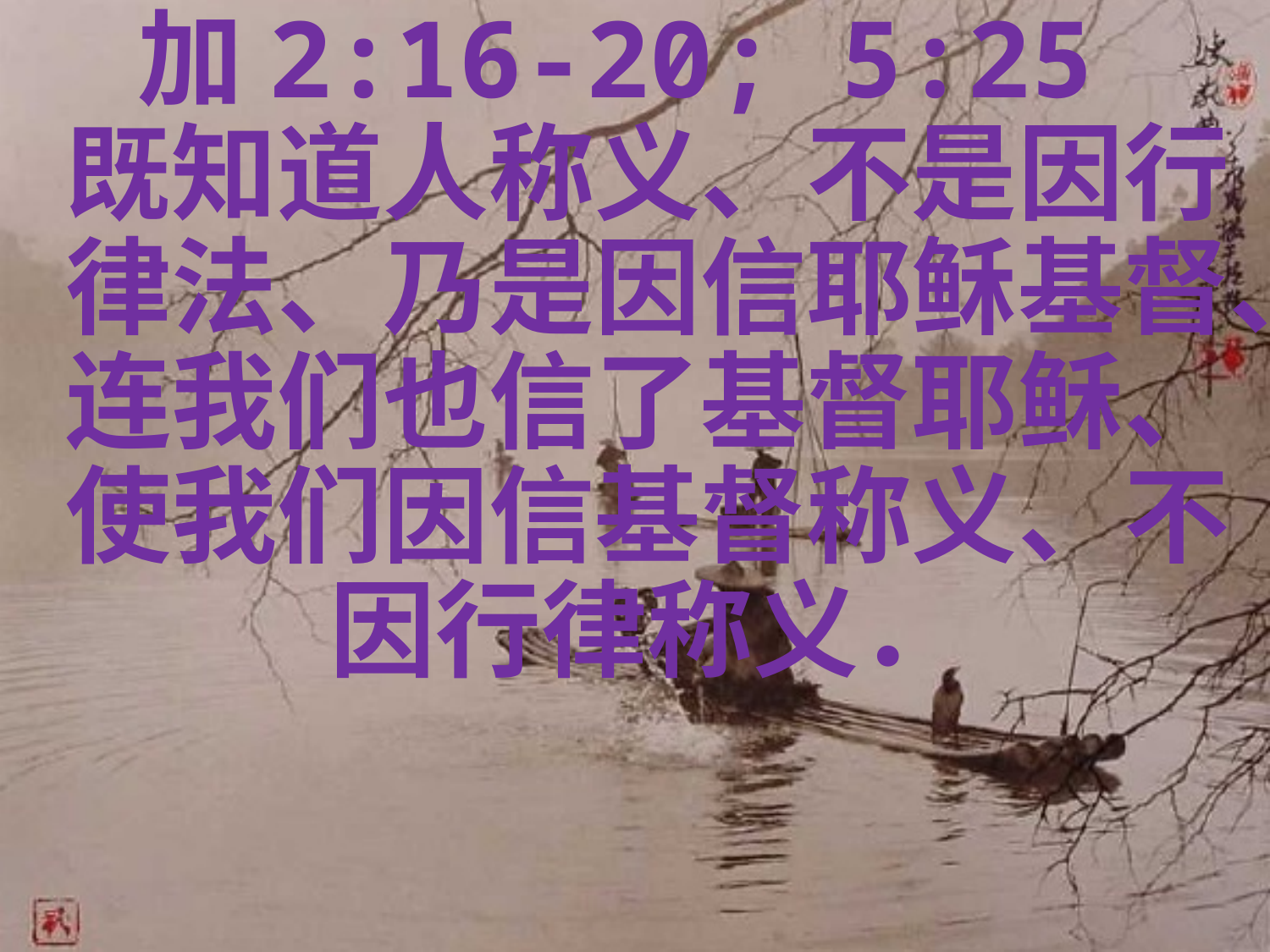

加2:16-20; 5:25
既知道人称义、不是因行律法、乃是因信耶稣基督、连我们也信了基督耶稣、使我们因信基督称义、不因行律称义．